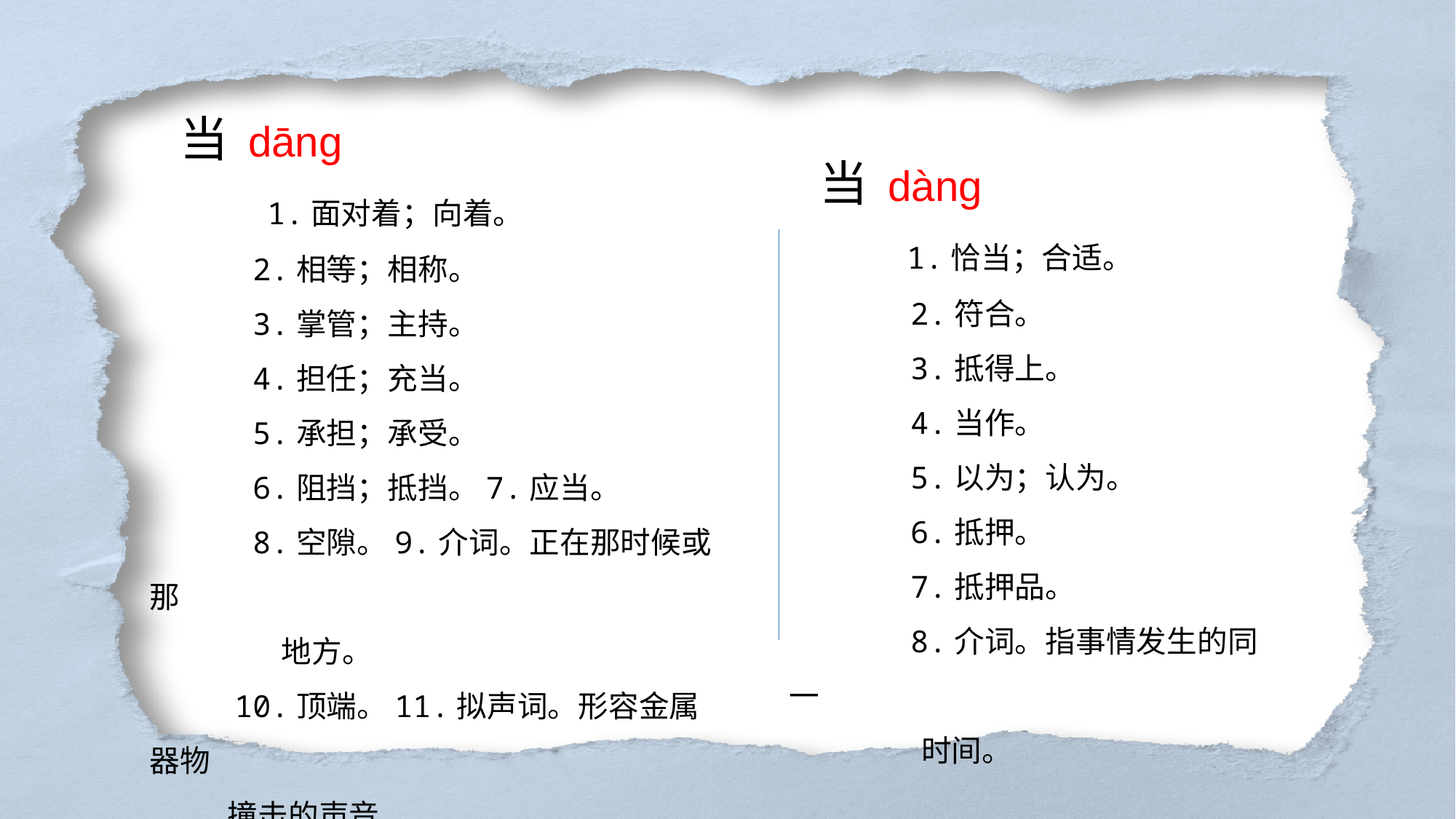

当 dāng
    1.面对着；向着。
    2.相等；相称。
    3.掌管；主持。
    4.担任；充当。
    5.承担；承受。
    6.阻挡；抵挡。7.应当。
    8.空隙。9.介词。正在那时候或那
              地方。
   10.顶端。11.拟声词。形容金属器物
      撞击的声音
当 dàng
    1.恰当；合适。
     2.符合。
     3.抵得上。
     4.当作。
     5.以为；认为。
     6.抵押。
     7.抵押品。
     8.介词。指事情发生的同一
              时间。